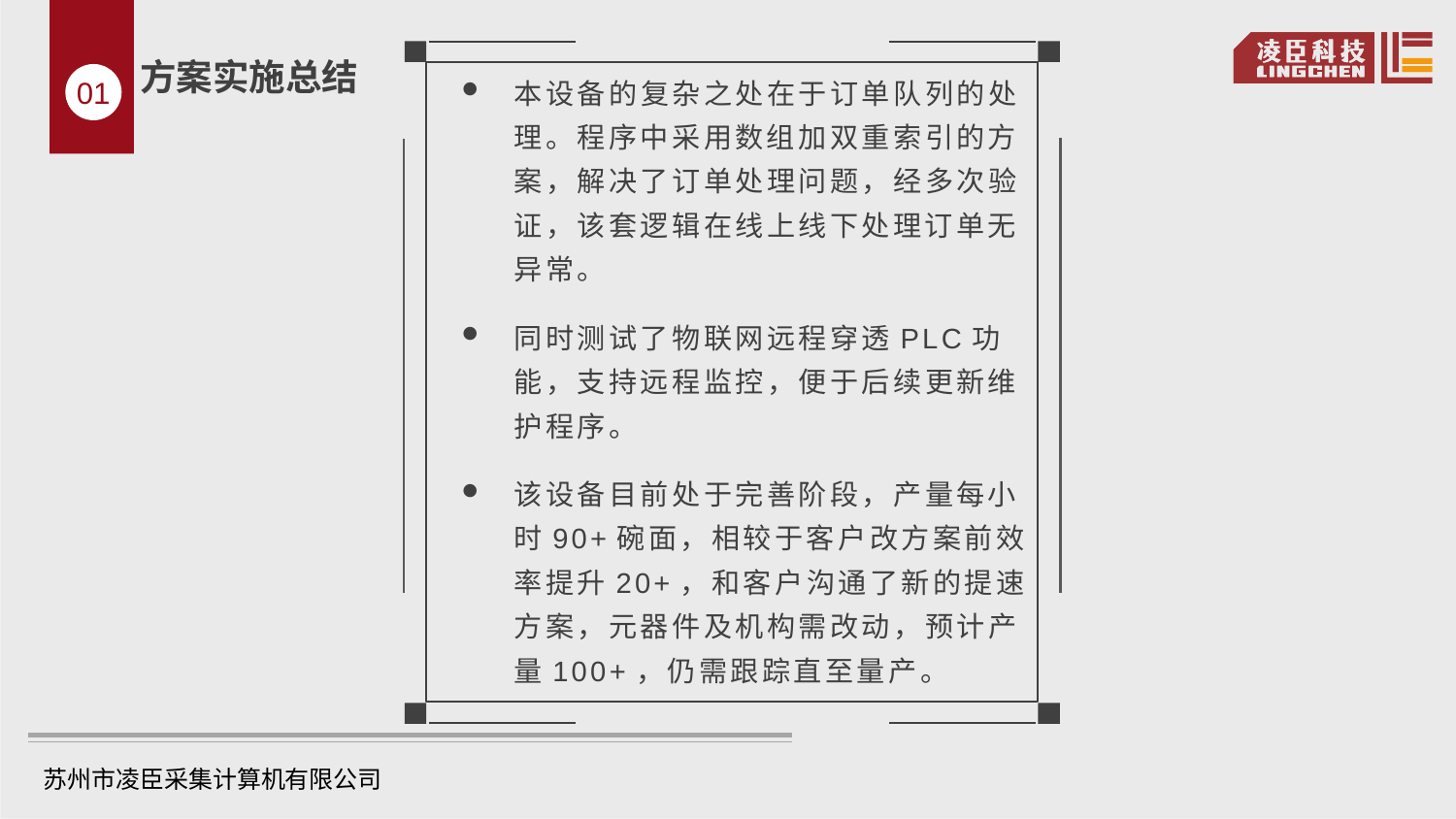

方案实施总结

01
本设备的复杂之处在于订单队列的处理。程序中采用数组加双重索引的方案，解决了订单处理问题，经多次验证，该套逻辑在线上线下处理订单无异常。
同时测试了物联网远程穿透PLC功能，支持远程监控，便于后续更新维护程序。
该设备目前处于完善阶段，产量每小时90+碗面，相较于客户改方案前效率提升20+，和客户沟通了新的提速方案，元器件及机构需改动，预计产量100+，仍需跟踪直至量产。